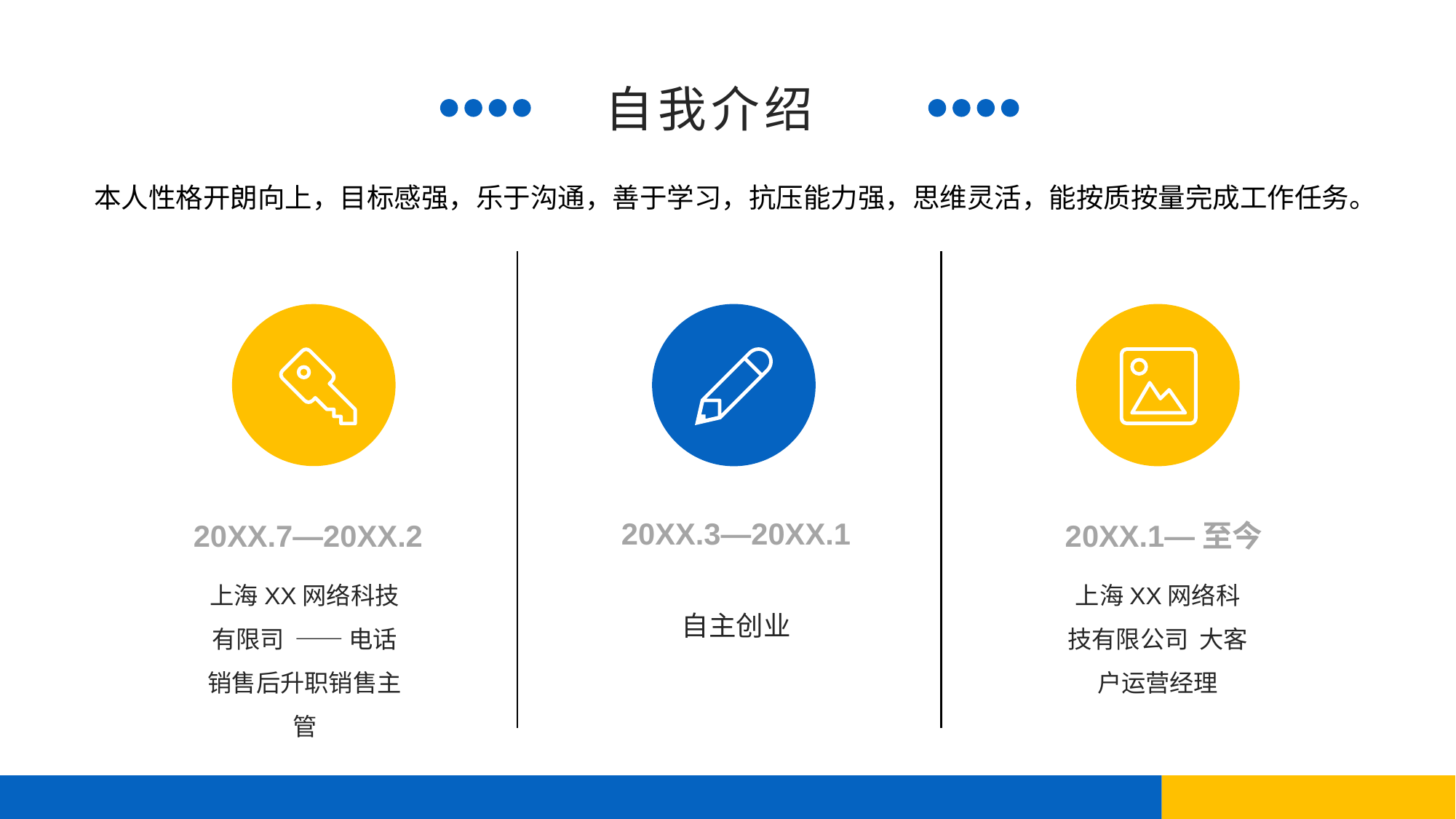

自我介绍

本人性格开朗向上，目标感强，乐于沟通，善于学习，抗压能力强，思维灵活，能按质按量完成工作任务。

20XX.3—20XX.1
20XX.7—20XX.2
20XX.1—至今
上海XX网络科技有限司  —— 电话销售后升职销售主管
上海XX网络科技有限公司  大客户运营经理
自主创业